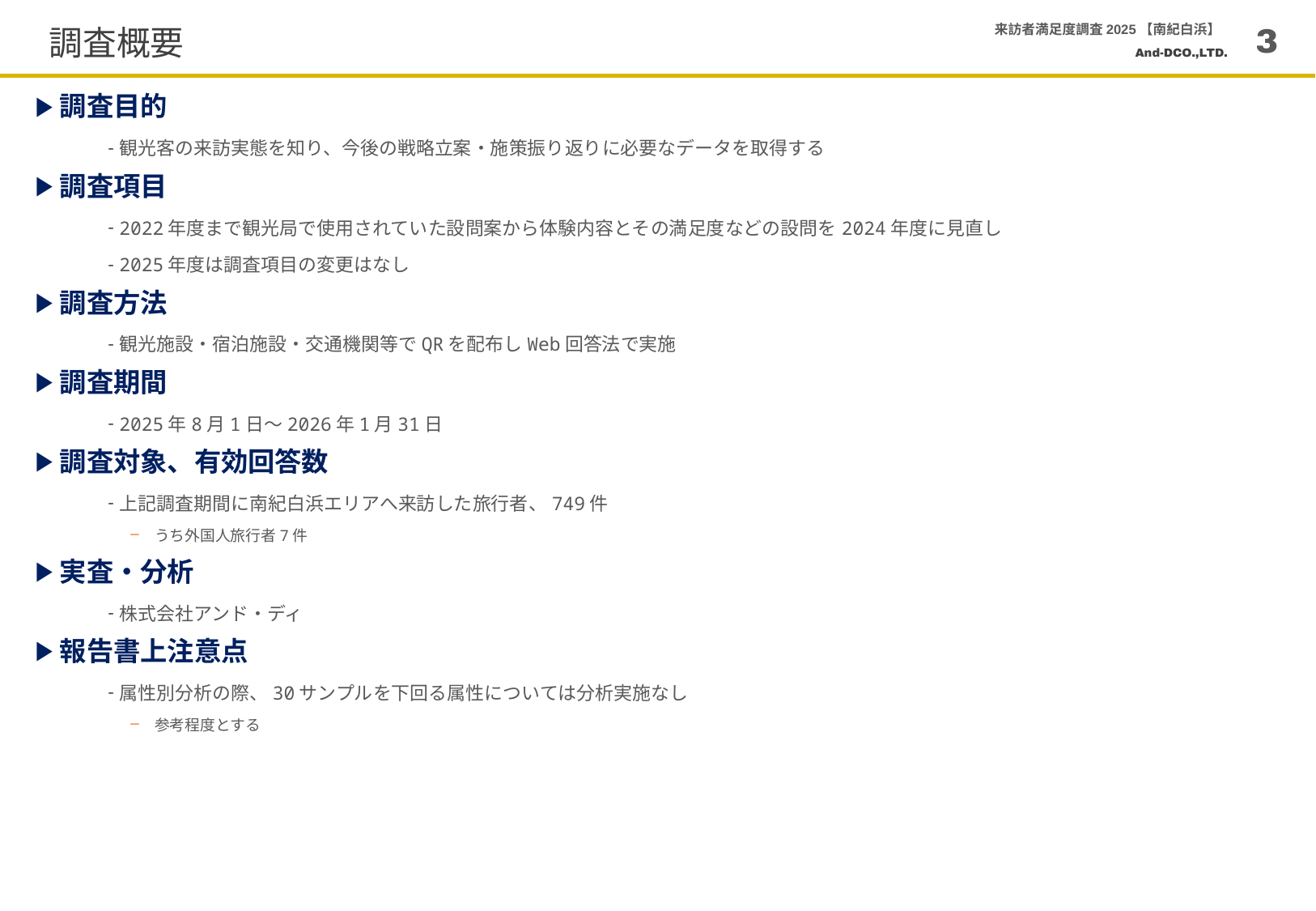

# 調査概要
3
来訪者満足度調査2025【南紀白浜】
調査目的
観光客の来訪実態を知り、今後の戦略立案・施策振り返りに必要なデータを取得する
調査項目
2022年度まで観光局で使用されていた設問案から体験内容とその満足度などの設問を2024年度に見直し
2025年度は調査項目の変更はなし
調査方法
観光施設・宿泊施設・交通機関等でQRを配布しWeb回答法で実施
調査期間
2025年8月1日～2026年1月31日
調査対象、有効回答数
上記調査期間に南紀白浜エリアへ来訪した旅行者、749件
うち外国人旅行者7件
実査・分析
株式会社アンド・ディ
報告書上注意点
属性別分析の際、30サンプルを下回る属性については分析実施なし
参考程度とする